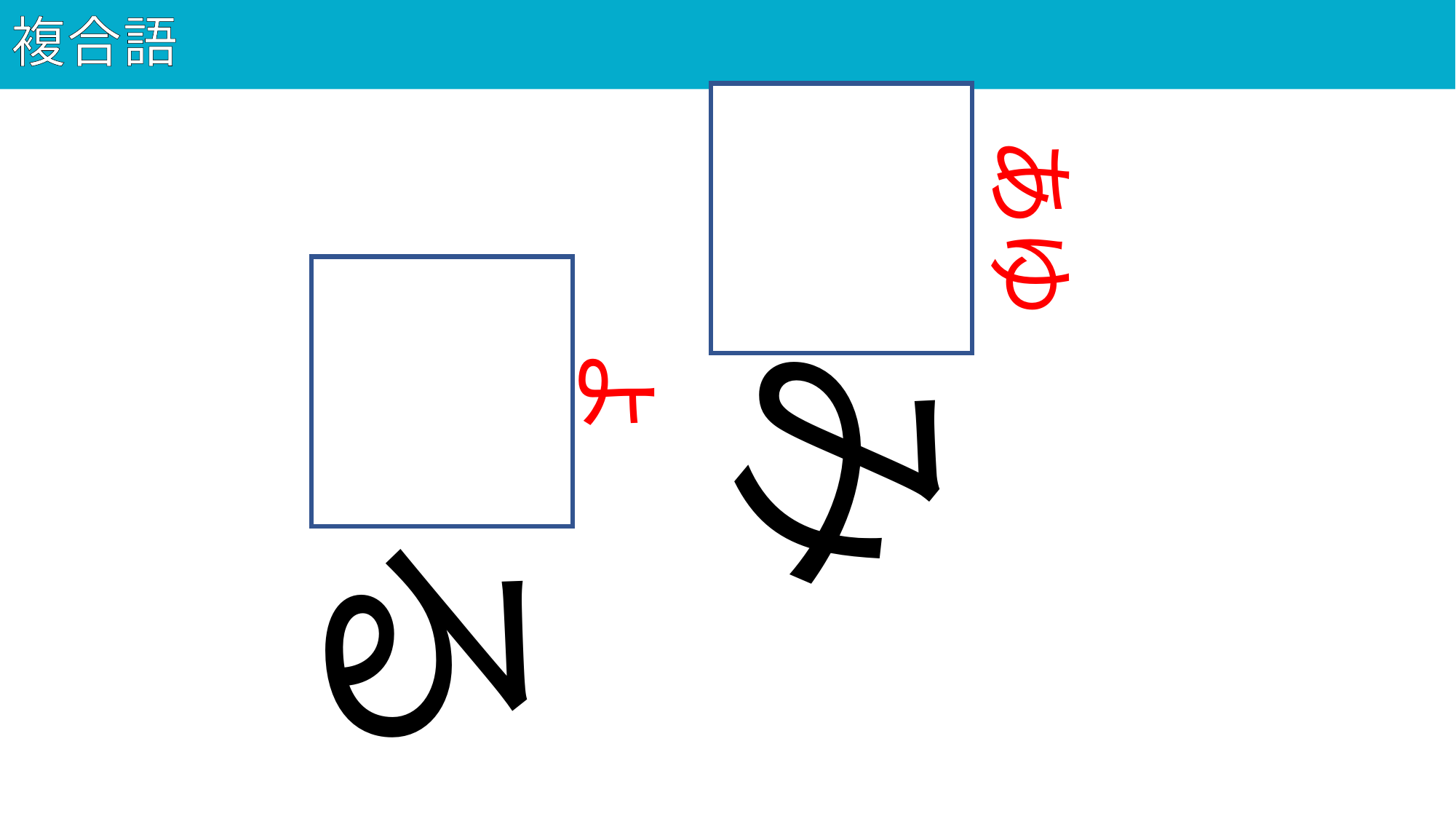

# 複合語
99
歩み

あゆ
寄る

よ